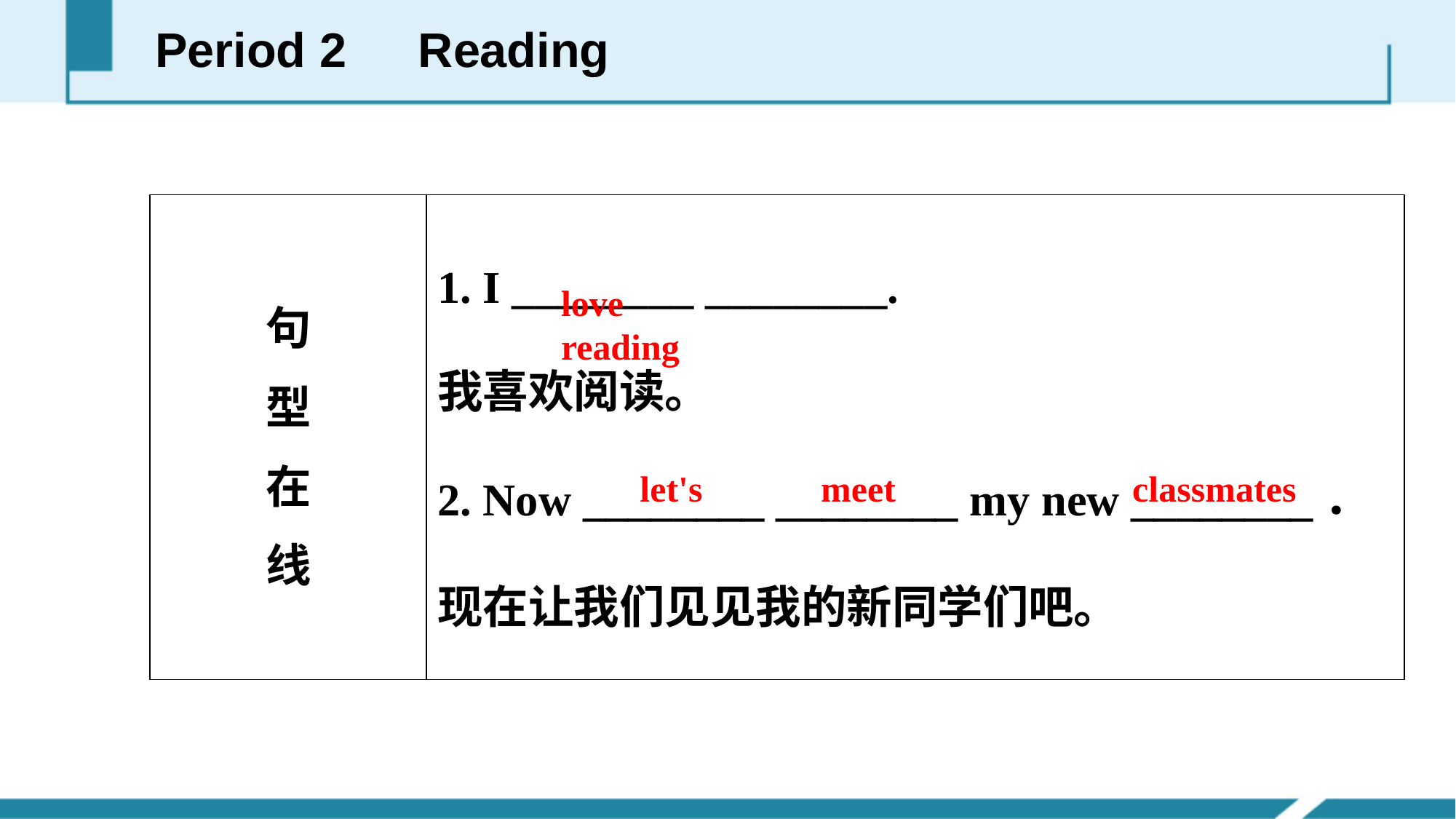

Period 2　Reading
| 句 型 在 线 | 1. I \_\_\_\_\_\_\_\_ \_\_\_\_\_\_\_\_. 我喜欢阅读。 2. Now \_\_\_\_\_\_\_\_ \_\_\_\_\_\_\_\_ my new \_\_\_\_\_\_\_\_． 现在让我们见见我的新同学们吧。 |
| --- | --- |
love            reading

let's             meet                          classmates